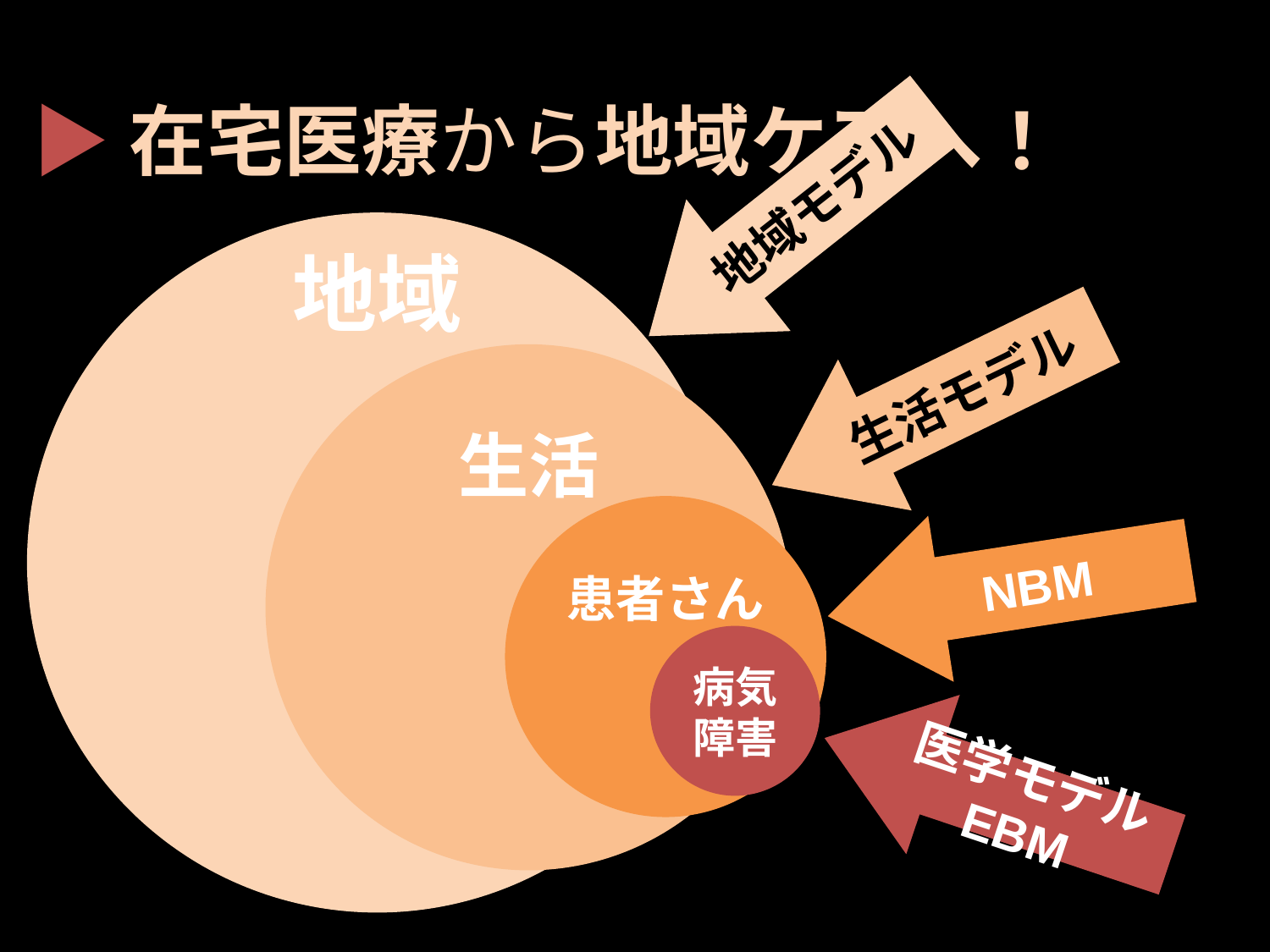

▶在宅医療から地域ケアへ！
地域モデル
地域

生活モデル
生活

患者さん

NBM
病気
障害
医学モデル
EBM